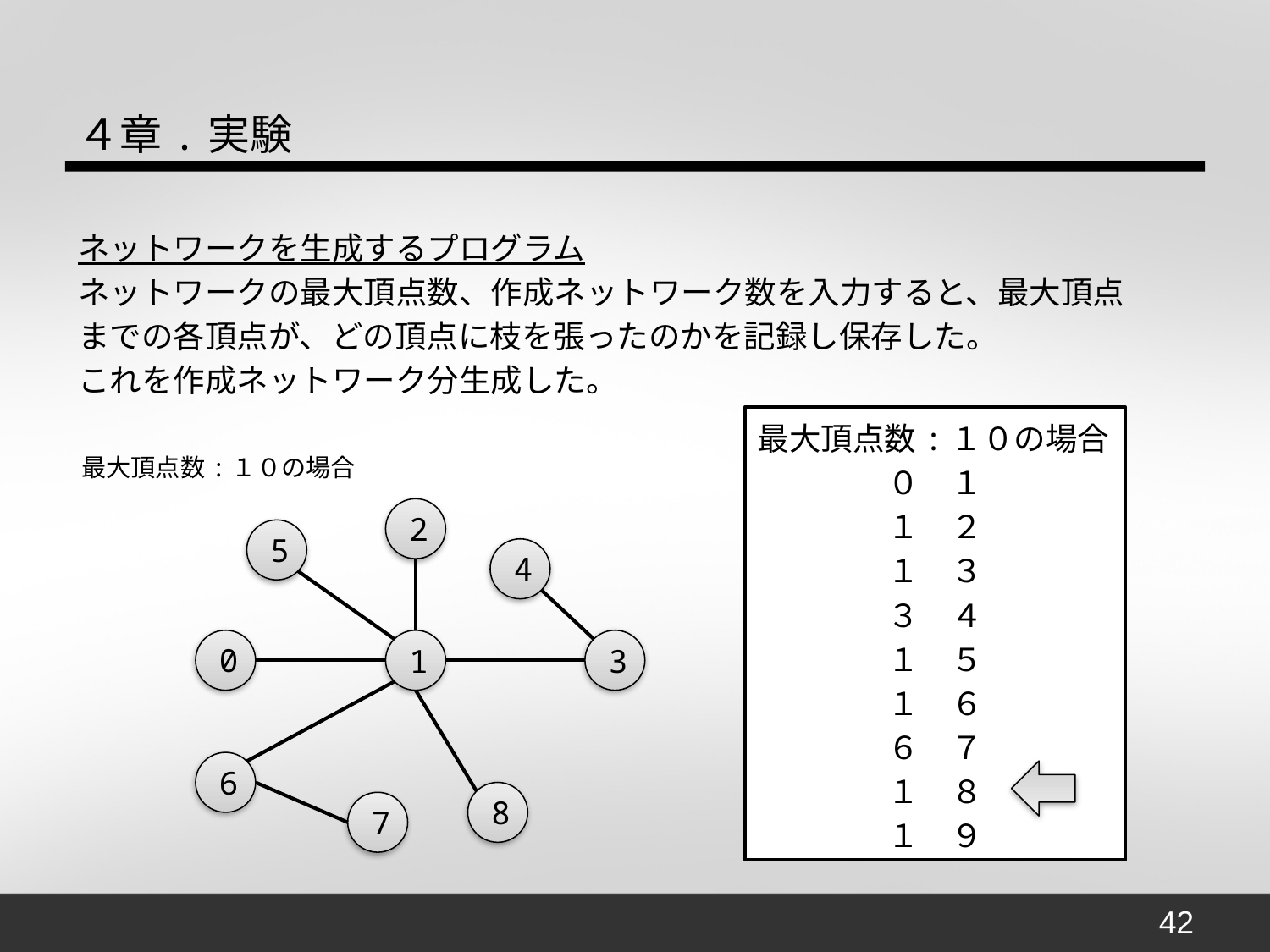

４章.実験
ネットワークを生成するプログラム
ネットワークの最大頂点数、作成ネットワーク数を入力すると、最大頂点までの各頂点が、どの頂点に枝を張ったのかを記録し保存した。
これを作成ネットワーク分生成した。
最大頂点数:１０の場合
０　１
１　２
１　３
３　４
１　５
１　６
６　７
１　８
１　９
最大頂点数:１０の場合

2

5

4

0
1
3

6

8

7
42